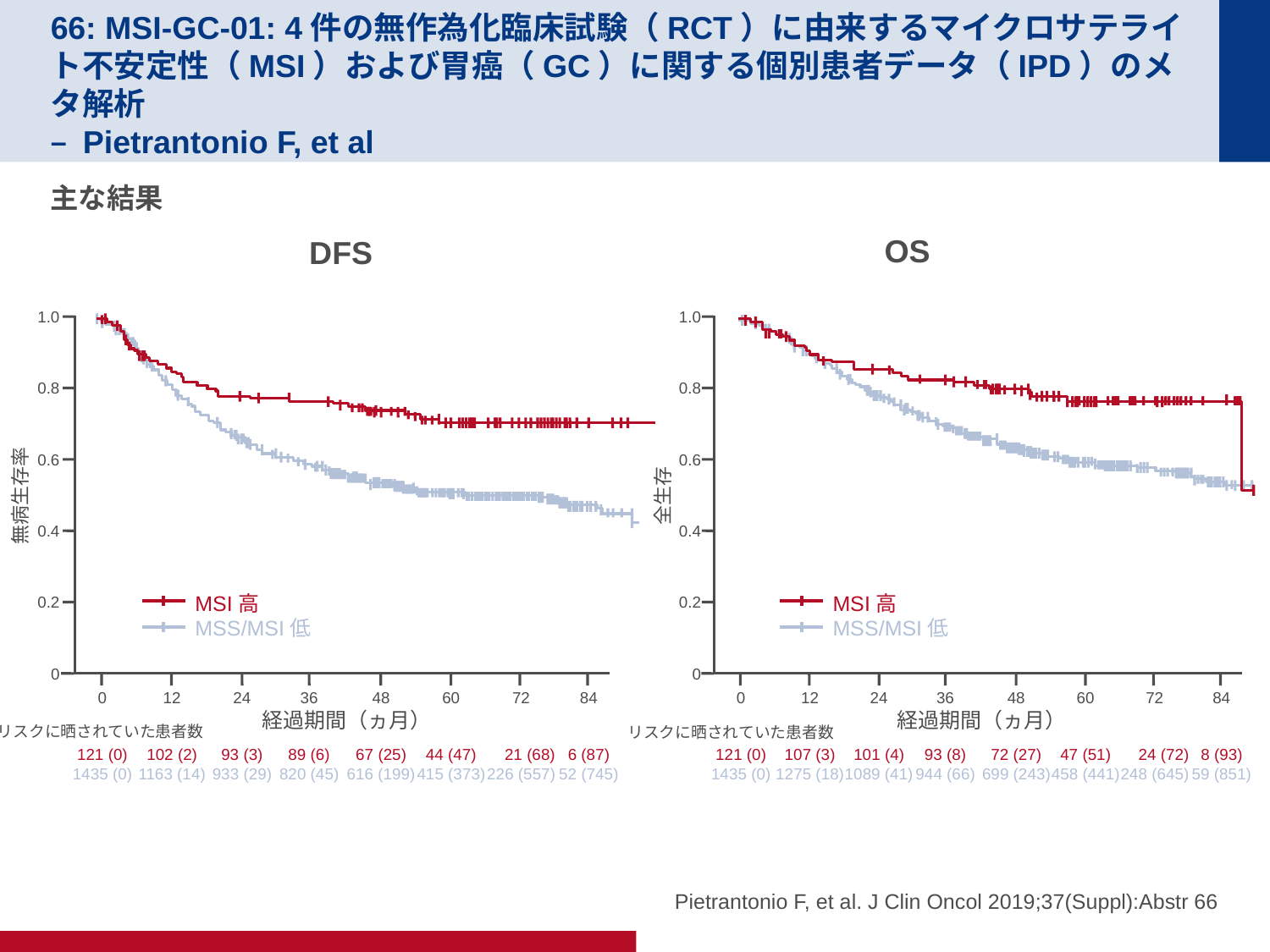

# 66: MSI-GC-01: 4件の無作為化臨床試験（RCT）に由来するマイクロサテライト不安定性（MSI）および胃癌（GC）に関する個別患者データ（IPD）のメタ解析 – Pietrantonio F, et al
主な結果

OS
DFS
1.0

0.8

0.6

全生存
0.4

0.2

0

0

121 (0)
1435 (0)
12

107 (3)
1275 (18)
24

101 (4)
1089 (41)
36

93 (8)
944 (66)
48

72 (27)
699 (243)
60

47 (51)
458 (441)
72

24 (72)
248 (645)
84

8 (93)
59 (851)
経過期間（ヵ月）
MSI高
MSS/MSI低
1.0

0.8

0.6

無病生存率
0.4

0.2

0

0

121 (0)
1435 (0)
12

102 (2)
1163 (14)
24

93 (3)
933 (29)
36

89 (6)
820 (45)
48

67 (25)
616 (199)
60

44 (47)
415 (373)
72

21 (68)
226 (557)
84

6 (87)
52 (745)
経過期間（ヵ月）
MSI高
MSS/MSI低

リスクに晒されていた患者数
リスクに晒されていた患者数
Pietrantonio F, et al. J Clin Oncol 2019;37(Suppl):Abstr 66